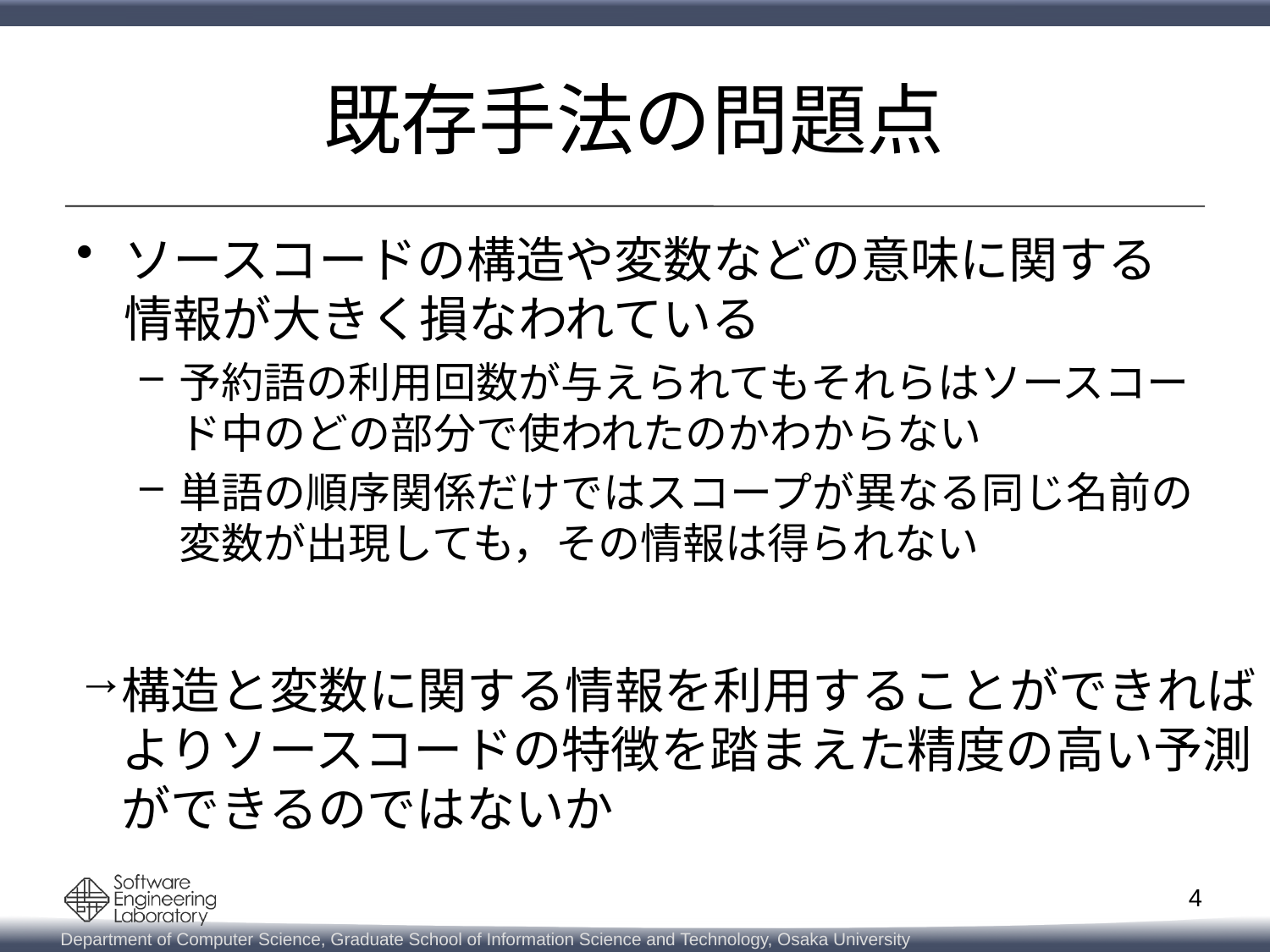

# 既存手法の問題点
ソースコードの構造や変数などの意味に関する情報が大きく損なわれている
予約語の利用回数が与えられてもそれらはソースコード中のどの部分で使われたのかわからない
単語の順序関係だけではスコープが異なる同じ名前の変数が出現しても，その情報は得られない

→
構造と変数に関する情報を利用することができれば
よりソースコードの特徴を踏まえた精度の高い予測
ができるのではないか
4